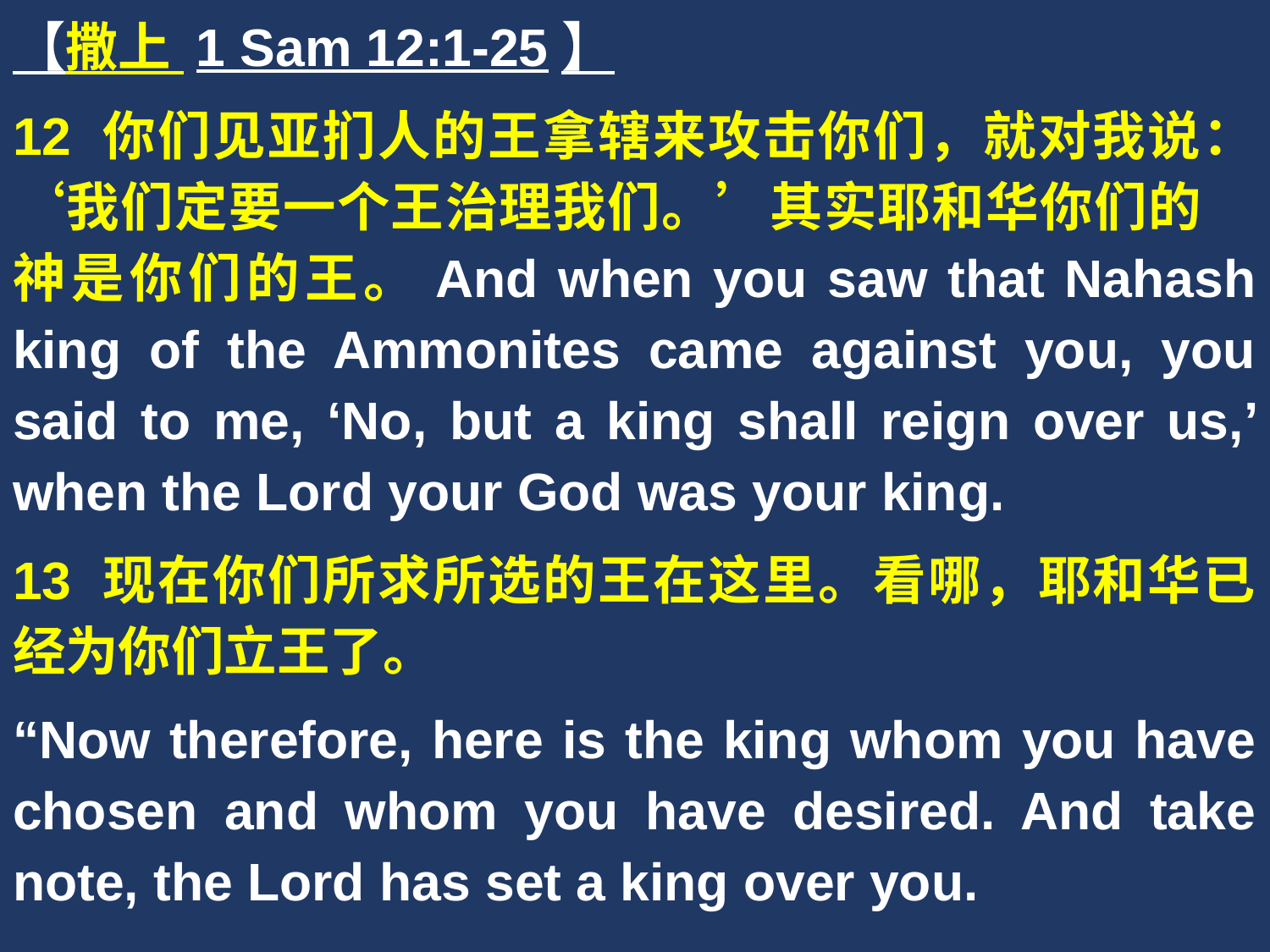

【撒上 1 Sam 12:1-25】
12 你们见亚扪人的王拿辖来攻击你们，就对我说：‘我们定要一个王治理我们。’其实耶和华你们的　神是你们的王。And when you saw that Nahash king of the Ammonites came against you, you said to me, ‘No, but a king shall reign over us,’ when the Lord your God was your king.
13 现在你们所求所选的王在这里。看哪，耶和华已经为你们立王了。
“Now therefore, here is the king whom you have chosen and whom you have desired. And take note, the Lord has set a king over you.